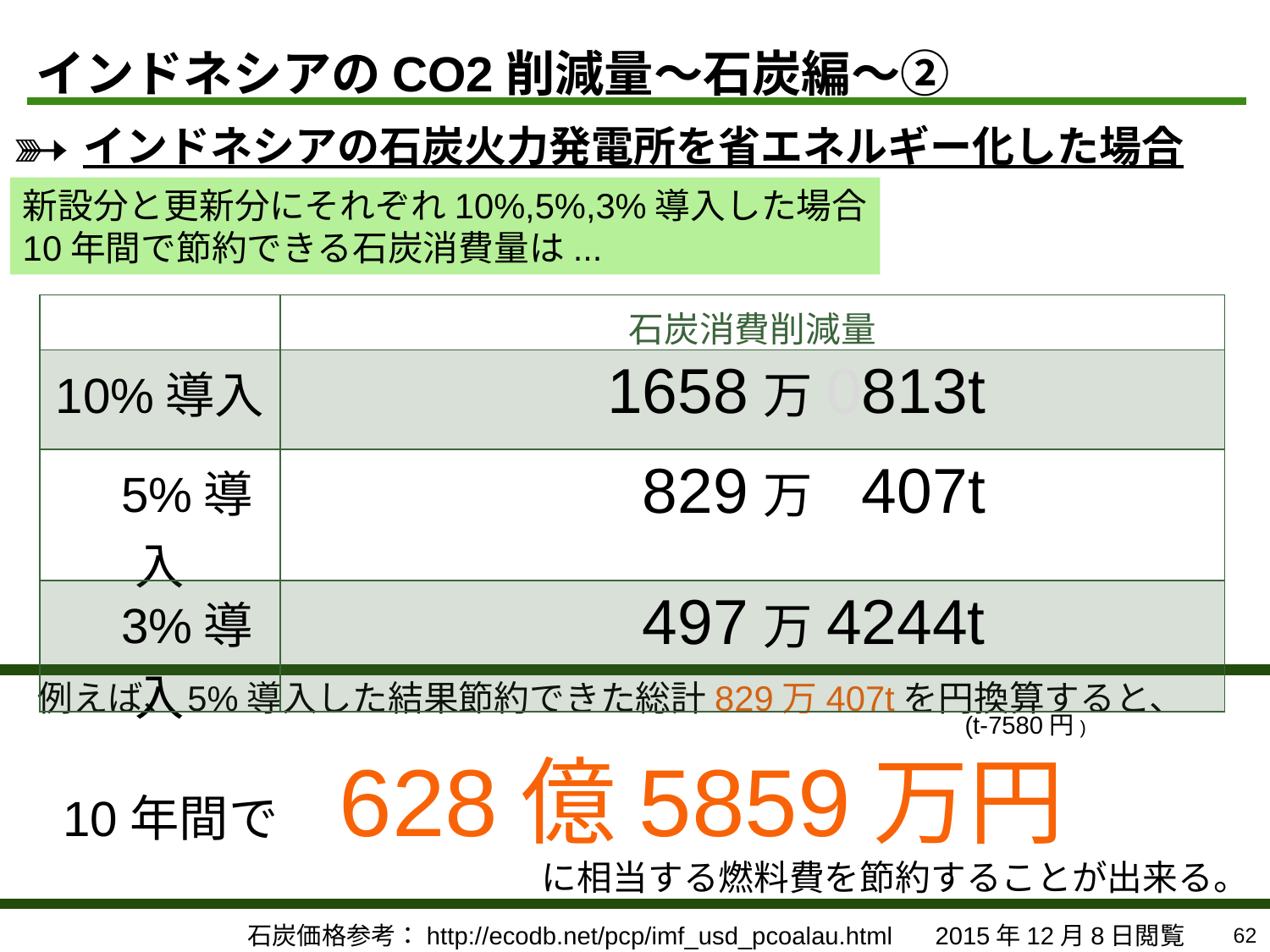

インドネシアのCO2削減量～石炭編～②
➳
インドネシアの石炭火力発電所を省エネルギー化した場合
新設分と更新分にそれぞれ10%,5%,3%導入した場合
10年間で節約できる石炭消費量は...
|  | 石炭消費削減量 |
| --- | --- |
| 10%導入 | 1658万0813t |
| 5%導入 | 829万0407t |
| 3%導入 | 497万4244t |
　例えば、5%導入した結果節約できた総計829万407tを円換算すると、
　　　　　　　　　　　　　　　　　　　　　　　　　　　(t‐7580円)
　10年間で　628億5859万円
　　　　　　　　　　　　　　　　　に相当する燃料費を節約することが出来る。
62
石炭価格参考：http://ecodb.net/pcp/imf_usd_pcoalau.html　 2015年12月8日閲覧